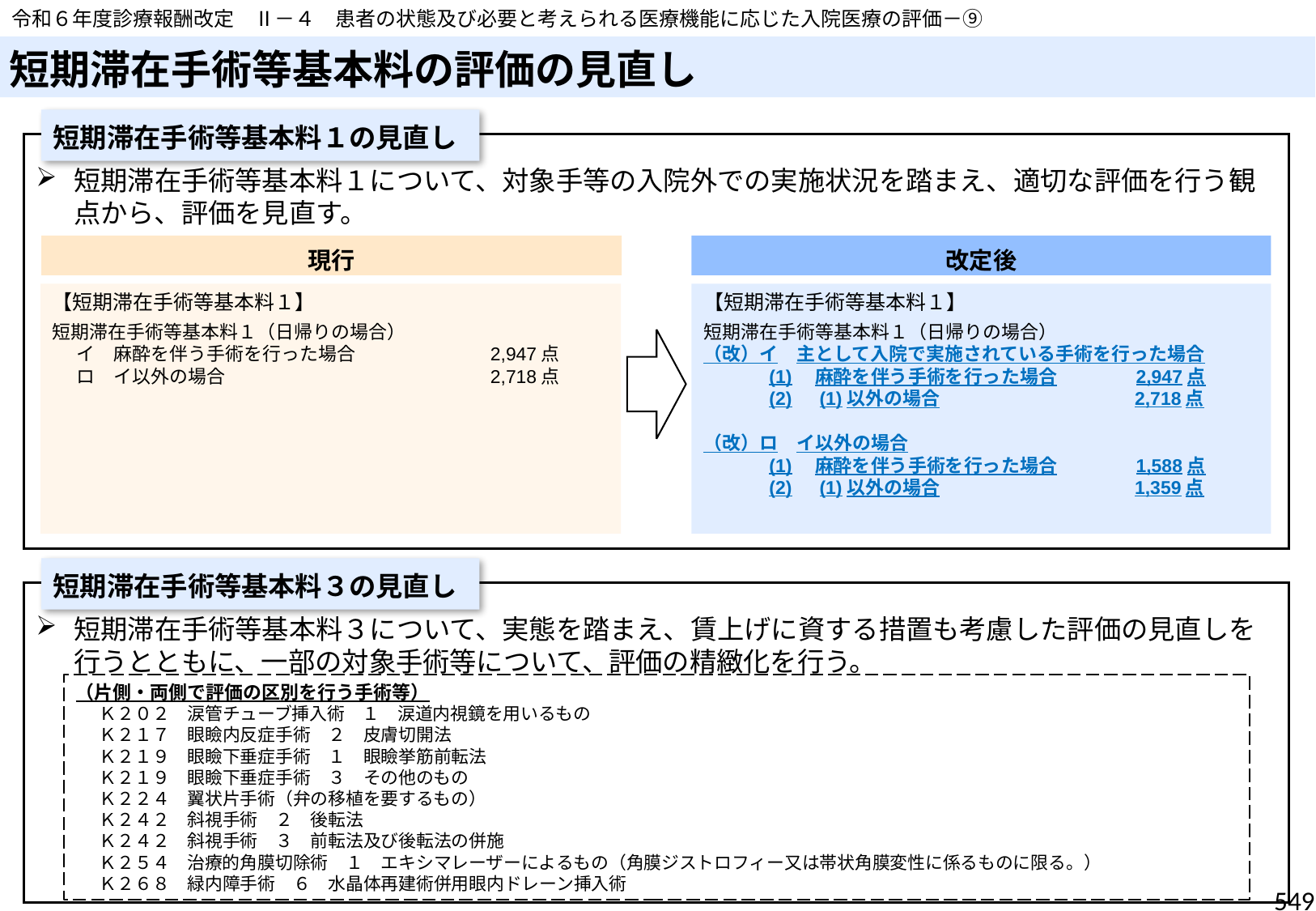

令和６年度診療報酬改定　Ⅱ－４　患者の状態及び必要と考えられる医療機能に応じた入院医療の評価－⑨
# 短期滞在手術等基本料の評価の見直し
短期滞在手術等基本料１の見直し

短期滞在手術等基本料１について、対象手等の入院外での実施状況を踏まえ、適切な評価を行う観点から、評価を見直す。

現行
改定後
【短期滞在手術等基本料１】

短期滞在手術等基本料１（日帰りの場合）
イ　麻酔を伴う手術を行った場合　　　　　　　2,947点
ロ　イ以外の場合　　　　　　　　　　　　　　2,718点

【短期滞在手術等基本料１】

短期滞在手術等基本料１（日帰りの場合）
（改）イ　主として入院で実施されている手術を行った場合
　　(1)　麻酔を伴う手術を行った場合　　　　2,947点
　　(2)　(1)以外の場合　　　　　　　　　　 2,718点

（改）ロ　イ以外の場合
　　(1)　麻酔を伴う手術を行った場合　　　　1,588点
　　(2)　(1)以外の場合　　　　　　　　　 　1,359点

短期滞在手術等基本料３の見直し

短期滞在手術等基本料３について、実態を踏まえ、賃上げに資する措置も考慮した評価の見直しを行うとともに、一部の対象手術等について、評価の精緻化を行う。

（片側・両側で評価の区別を行う手術等）
Ｋ２０２　涙管チューブ挿入術　１　涙道内視鏡を用いるもの
Ｋ２１７　眼瞼内反症手術　２　皮膚切開法
Ｋ２１９　眼瞼下垂症手術　１　眼瞼挙筋前転法
Ｋ２１９　眼瞼下垂症手術　３　その他のもの
Ｋ２２４　翼状片手術（弁の移植を要するもの）
Ｋ２４２　斜視手術　２　後転法
Ｋ２４２　斜視手術　３　前転法及び後転法の併施
Ｋ２５４　治療的角膜切除術　１　エキシマレーザーによるもの（角膜ジストロフィー又は帯状角膜変性に係るものに限る。）
Ｋ２６８　緑内障手術　６　水晶体再建術併用眼内ドレーン挿入術
549